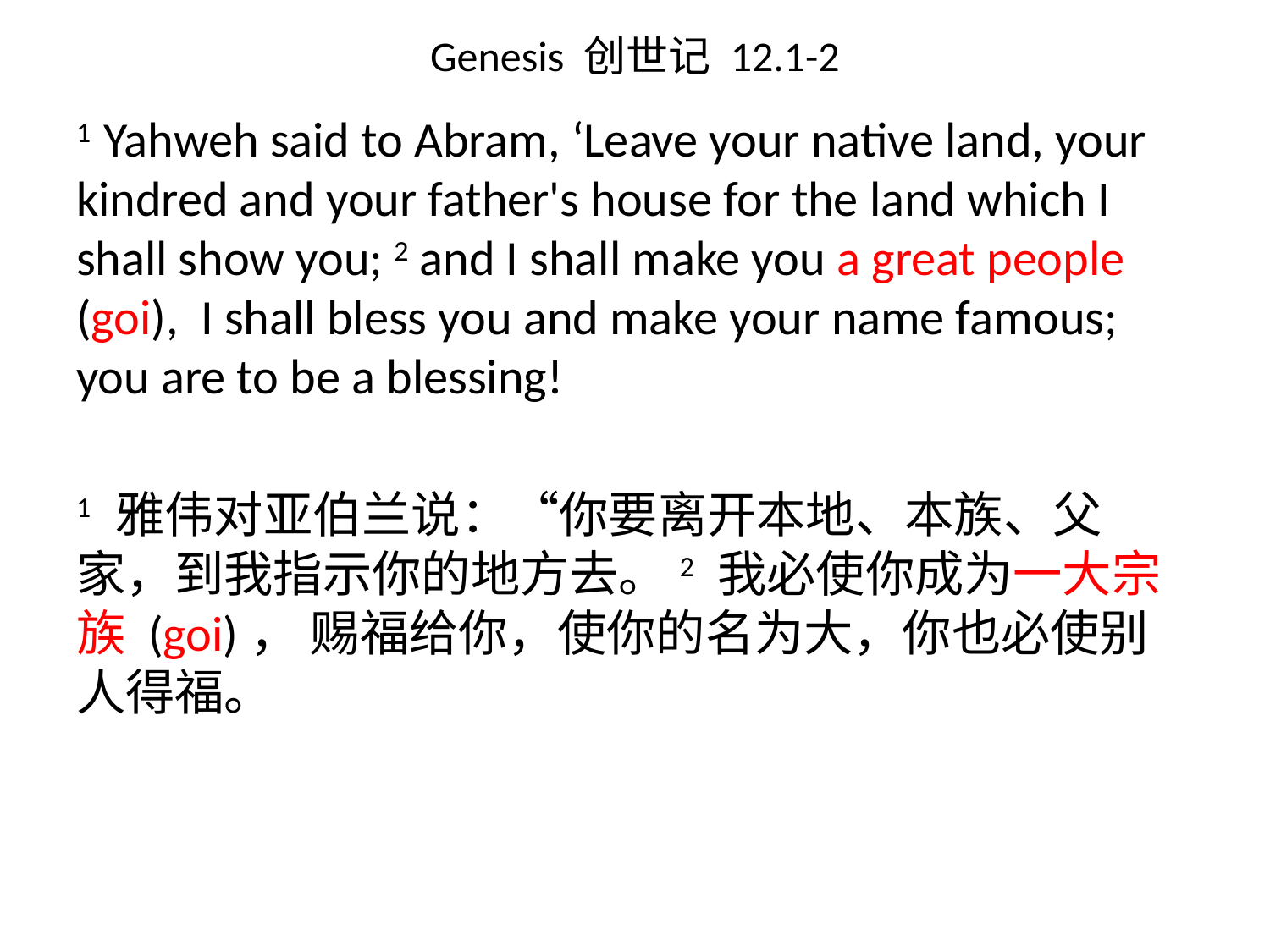

# Genesis 创世记 12.1-2
1  Yahweh said to Abram, ‘Leave your native land, your kindred and your father's house for the land which I shall show you; 2 and I shall make you a great people (goi),  I shall bless you and make your name famous; you are to be a blessing!

1  雅伟对亚伯兰说：“你要离开本地、本族、父家，到我指示你的地方去。2 我必使你成为一大宗族 (goi)， 赐福给你，使你的名为大，你也必使别人得福。